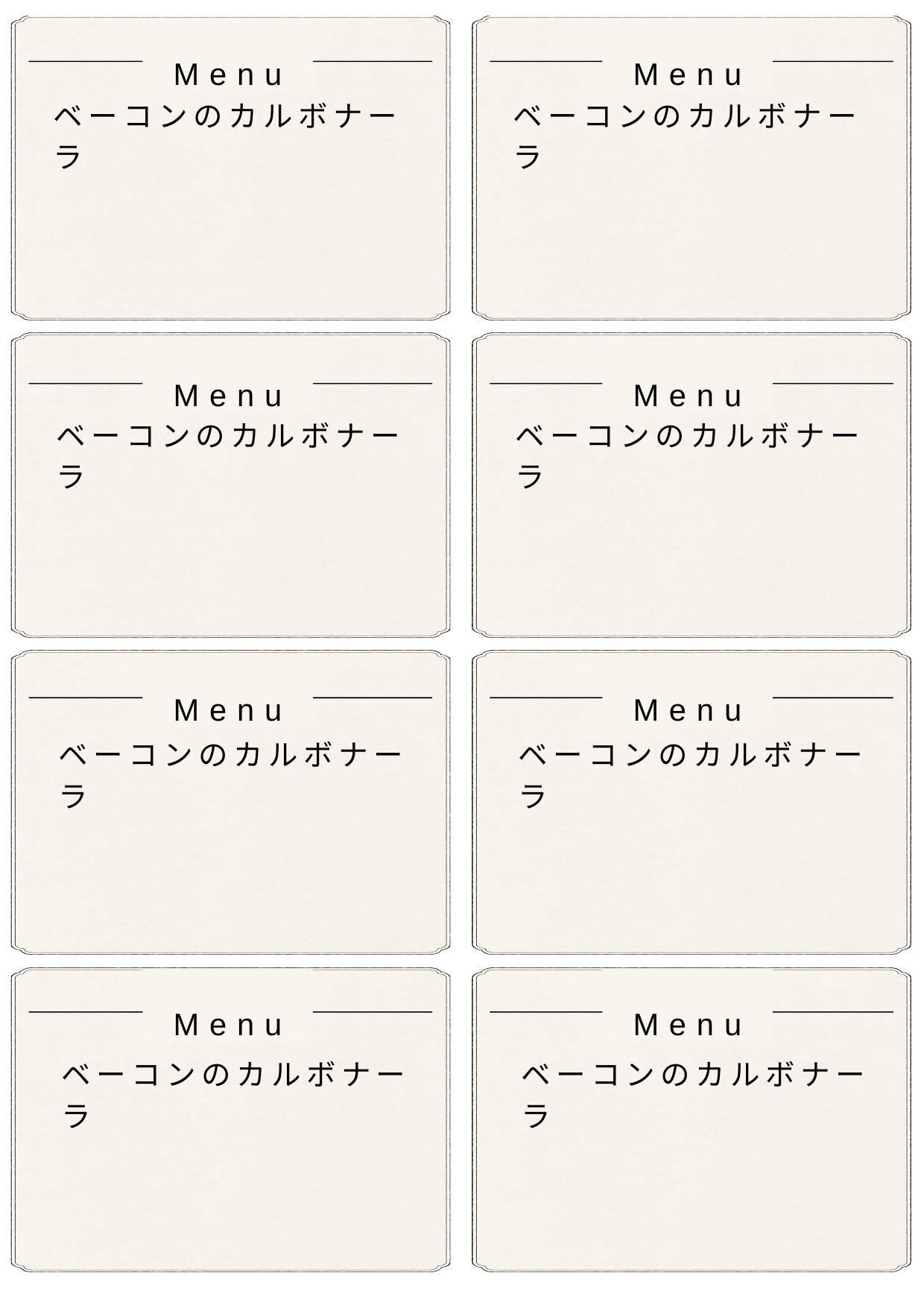

Menu
Menu

ベーコンのカルボナーラ
ベーコンのカルボナーラ

Menu
Menu

ベーコンのカルボナーラ
ベーコンのカルボナーラ

Menu
Menu

ベーコンのカルボナーラ
ベーコンのカルボナーラ

Menu
Menu

ベーコンのカルボナーラ
ベーコンのカルボナーラ